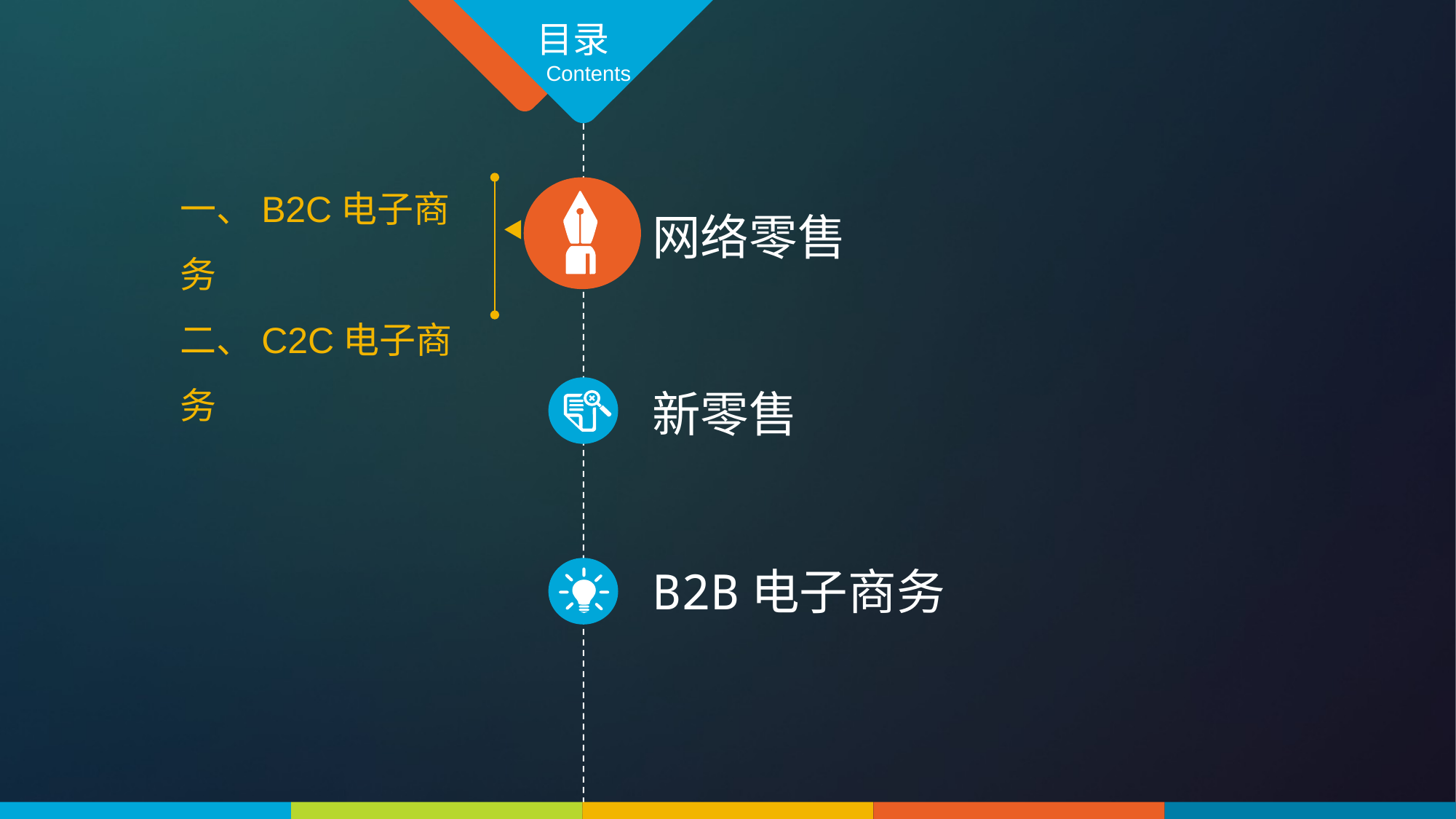

目录
Contents

一、B2C电子商务
二、C2C电子商务

网络零售

新零售
B2B电子商务